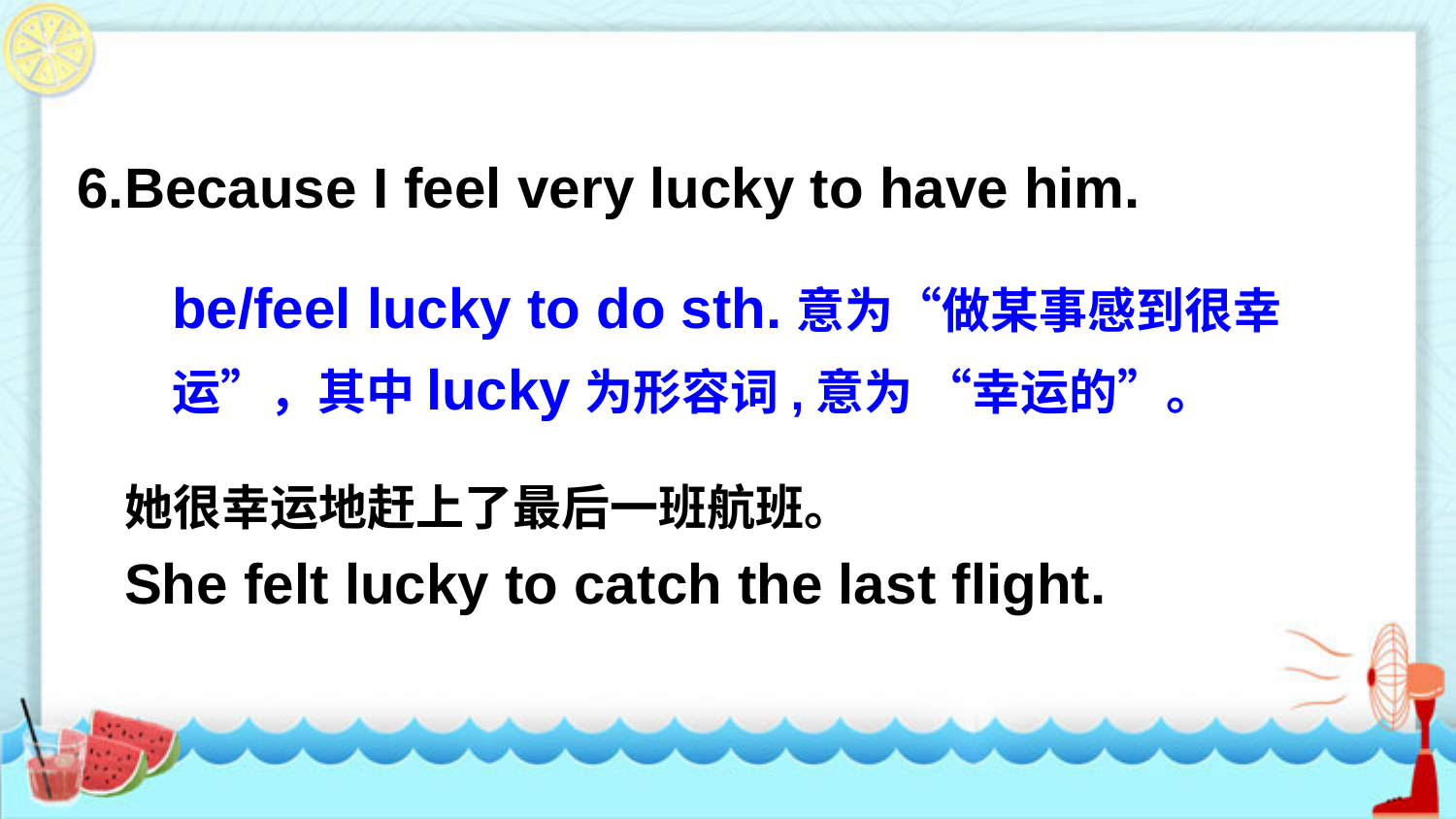

6.Because I feel very lucky to have him.
be/feel lucky to do sth.意为“做某事感到很幸运”，其中lucky为形容词,意为 “幸运的”。
她很幸运地赶上了最后一班航班。
She felt lucky to catch the last flight.